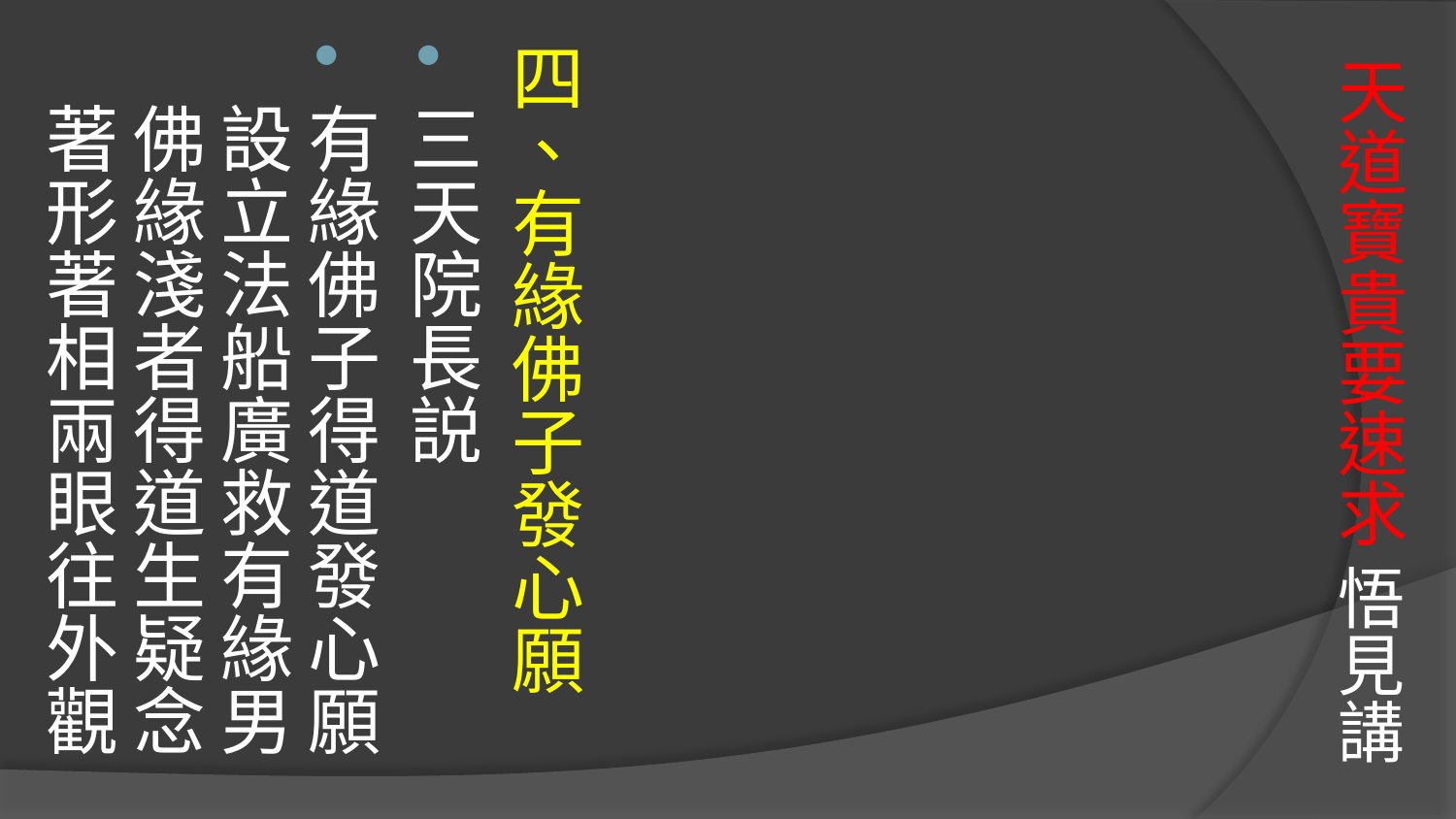

四、有緣佛子發心願
三天院長説
有緣佛子得道發心願 
設立法船廣救有緣男
佛緣淺者得道生疑念 
著形著相兩眼往外觀
# 天道寶貴要速求 悟見講